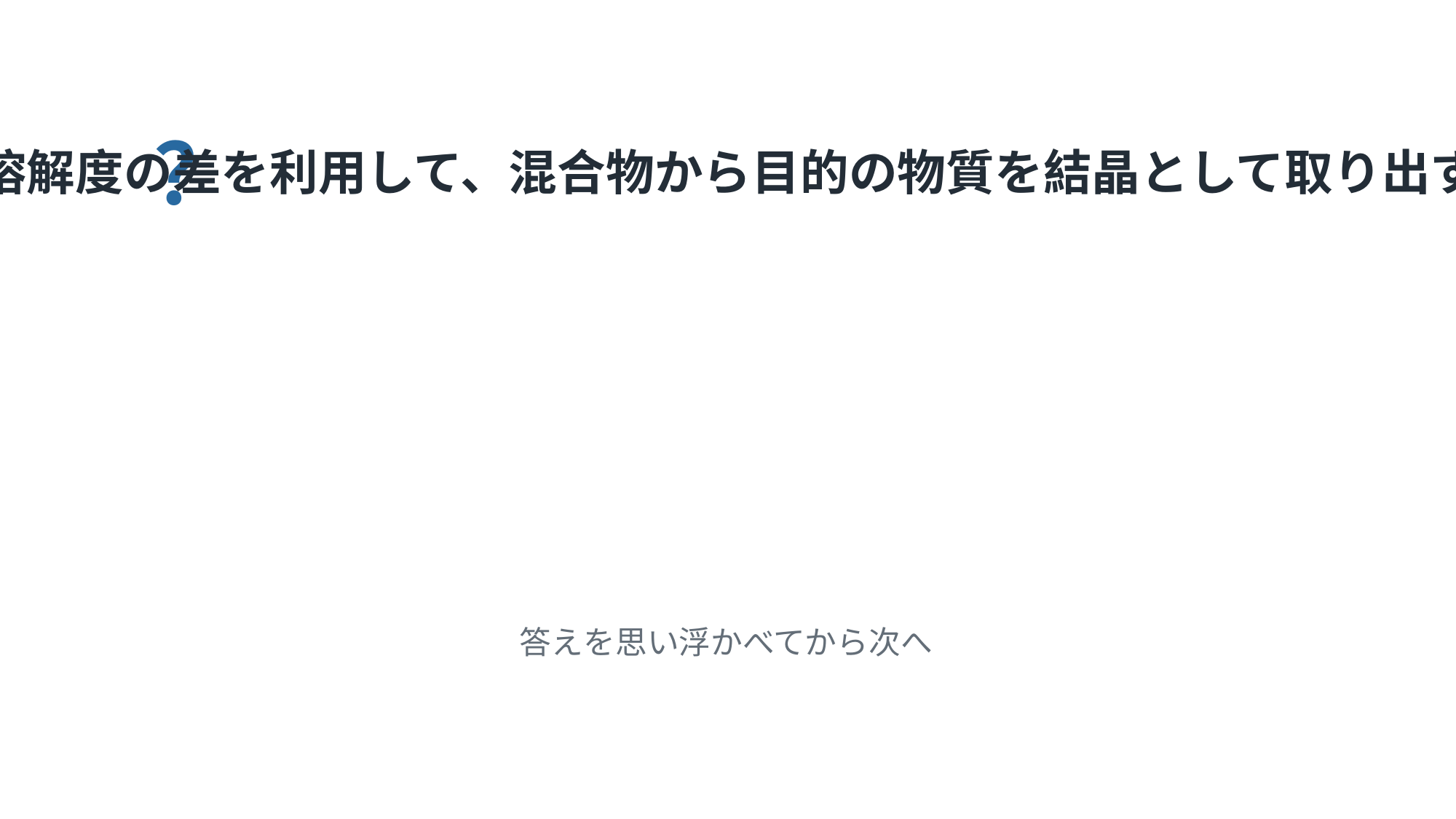

第3問
？
温度による溶解度の差を利用して、混合物から目的の物質を結晶として取り出す方法を何という？
答えを思い浮かべてから次へ